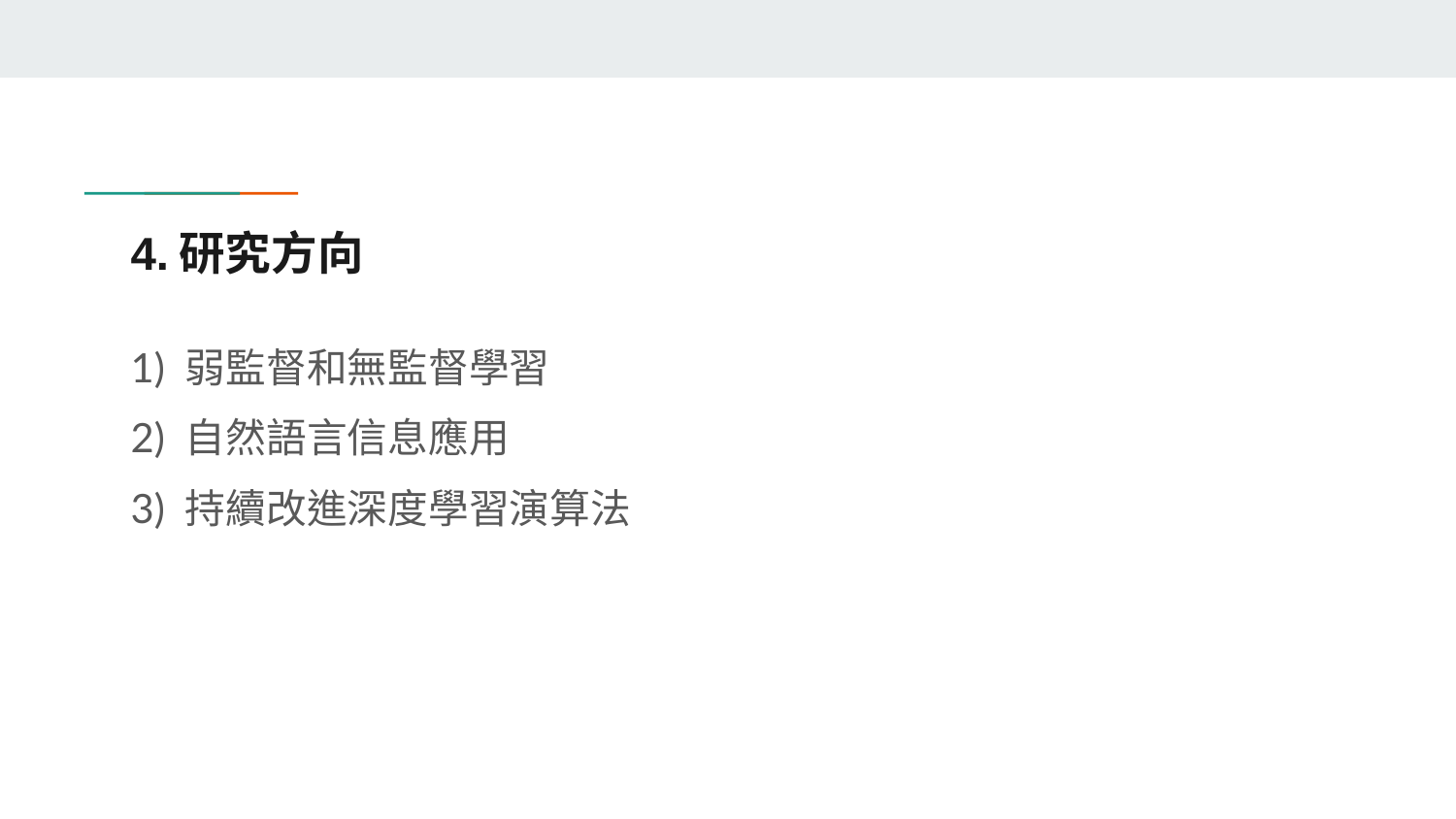

# 4.研究方向
1) 弱監督和無監督學習
2) 自然語言信息應用
3) 持續改進深度學習演算法